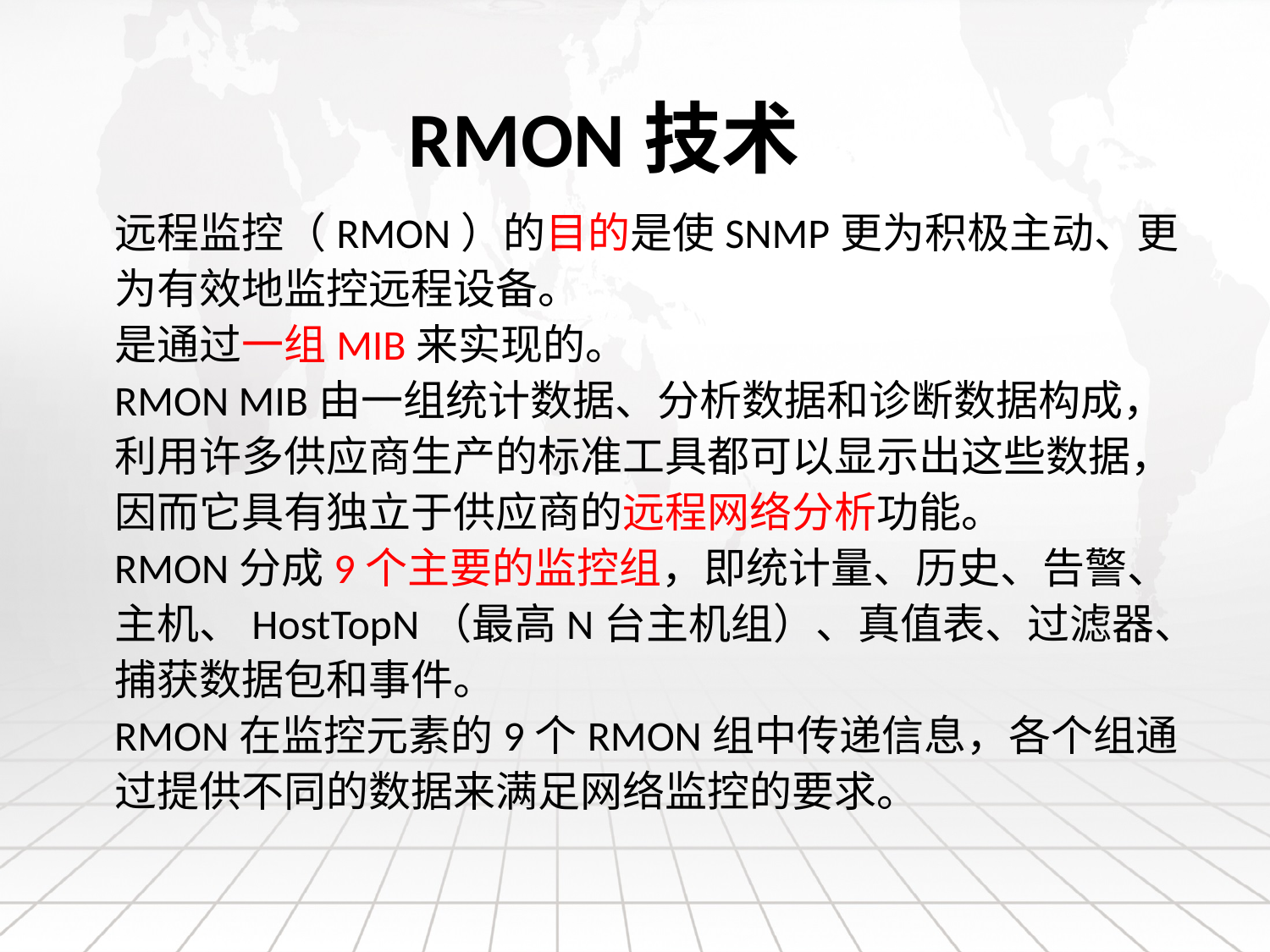

# RMON技术
远程监控（RMON）的目的是使SNMP更为积极主动、更为有效地监控远程设备。
是通过一组MIB来实现的。
RMON MIB由一组统计数据、分析数据和诊断数据构成，利用许多供应商生产的标准工具都可以显示出这些数据，因而它具有独立于供应商的远程网络分析功能。
RMON分成9个主要的监控组，即统计量、历史、告警、主机、HostTopN（最高N台主机组）、真值表、过滤器、捕获数据包和事件。
RMON在监控元素的9个RMON组中传递信息，各个组通过提供不同的数据来满足网络监控的要求。